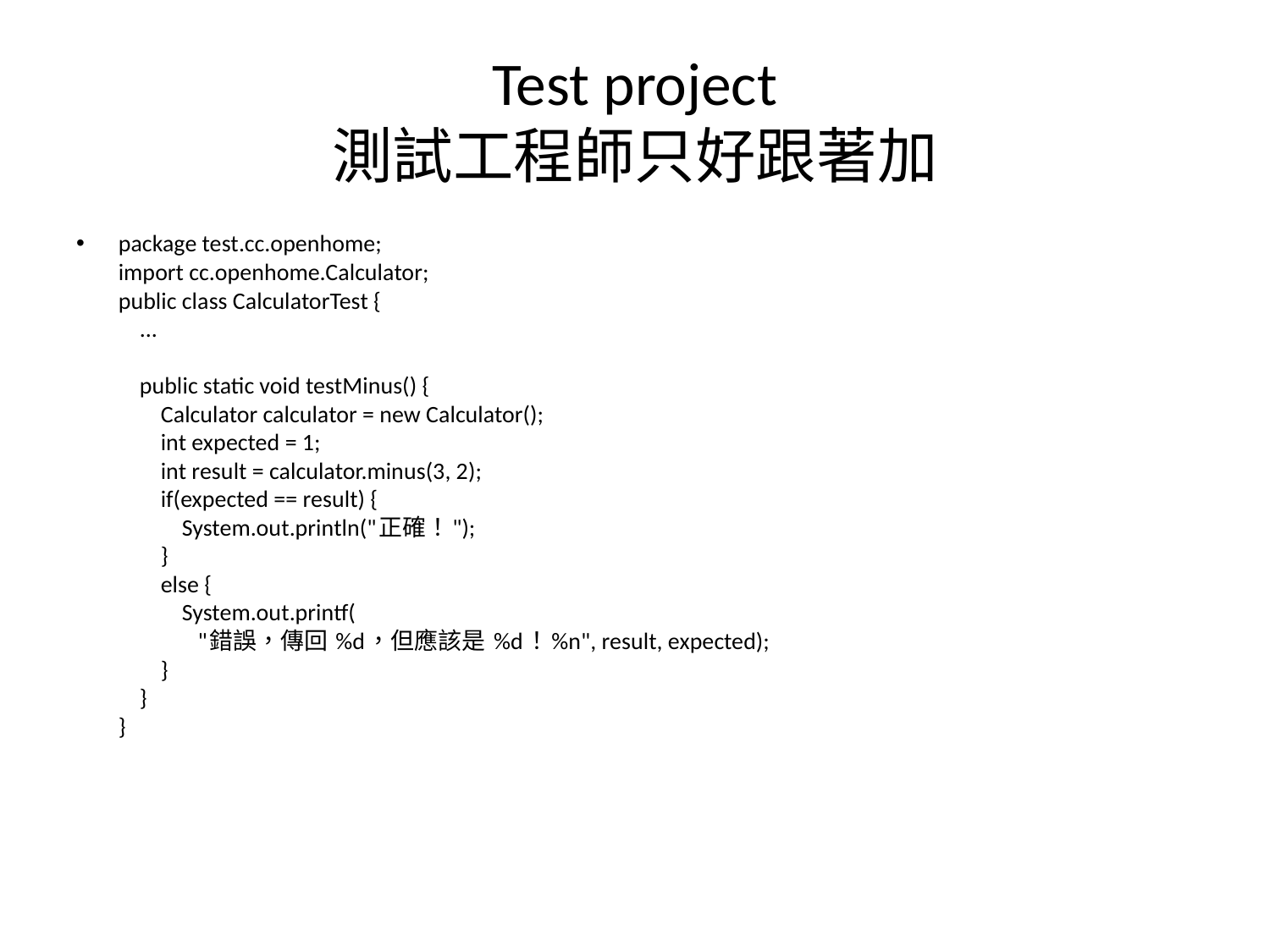

# Test project 測試工程師只好跟著加
package test.cc.openhome;
import cc.openhome.Calculator;
public class CalculatorTest {
    ...
    public static void testMinus() {
        Calculator calculator = new Calculator();
        int expected = 1;
        int result = calculator.minus(3, 2);
        if(expected == result) {
            System.out.println("正確！");
        }
        else {
            System.out.printf(
               "錯誤，傳回 %d，但應該是 %d！%n", result, expected);
        }
    }
}